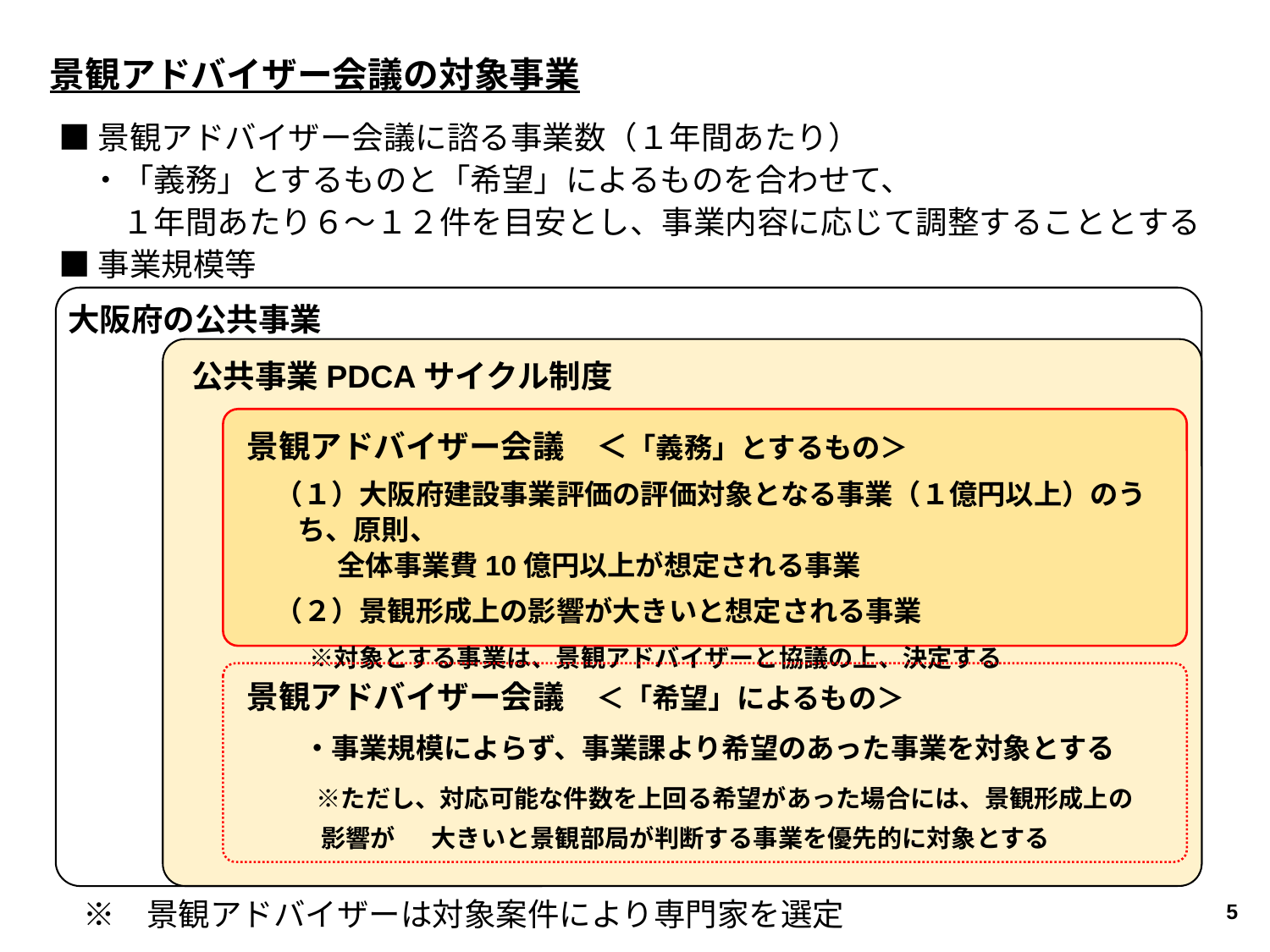

景観アドバイザー会議の対象事業
■景観アドバイザー会議に諮る事業数（１年間あたり）
　・「義務」とするものと「希望」によるものを合わせて、
　　１年間あたり６～１２件を目安とし、事業内容に応じて調整することとする
■事業規模等

大阪府の公共事業

公共事業PDCAサイクル制度

景観アドバイザー会議　＜「義務」とするもの＞
　（１）大阪府建設事業評価の評価対象となる事業（１億円以上）のうち、原則、
　　　 全体事業費10億円以上が想定される事業
　（２）景観形成上の影響が大きいと想定される事業
　　 ※対象とする事業は、景観アドバイザーと協議の上、決定する

景観アドバイザー会議　＜「希望」によるもの＞
　　・事業規模によらず、事業課より希望のあった事業を対象とする
　　※ただし、対応可能な件数を上回る希望があった場合には、景観形成上の影響が  　大きいと景観部局が判断する事業を優先的に対象とする
　※　景観アドバイザーは対象案件により専門家を選定
5